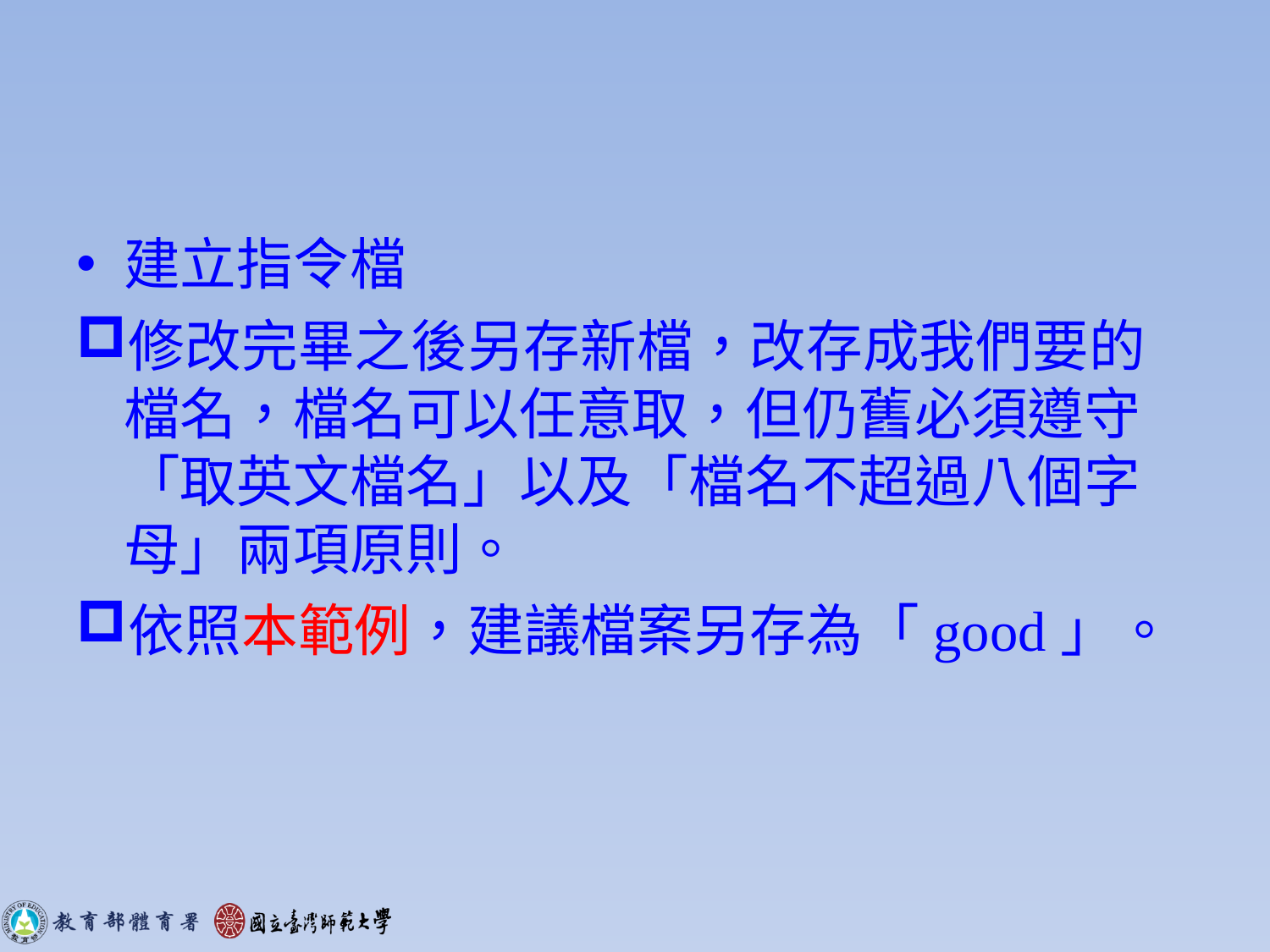

#
建立指令檔
修改完畢之後另存新檔，改存成我們要的檔名，檔名可以任意取，但仍舊必須遵守「取英文檔名」以及「檔名不超過八個字母」兩項原則。
依照本範例，建議檔案另存為「good」。